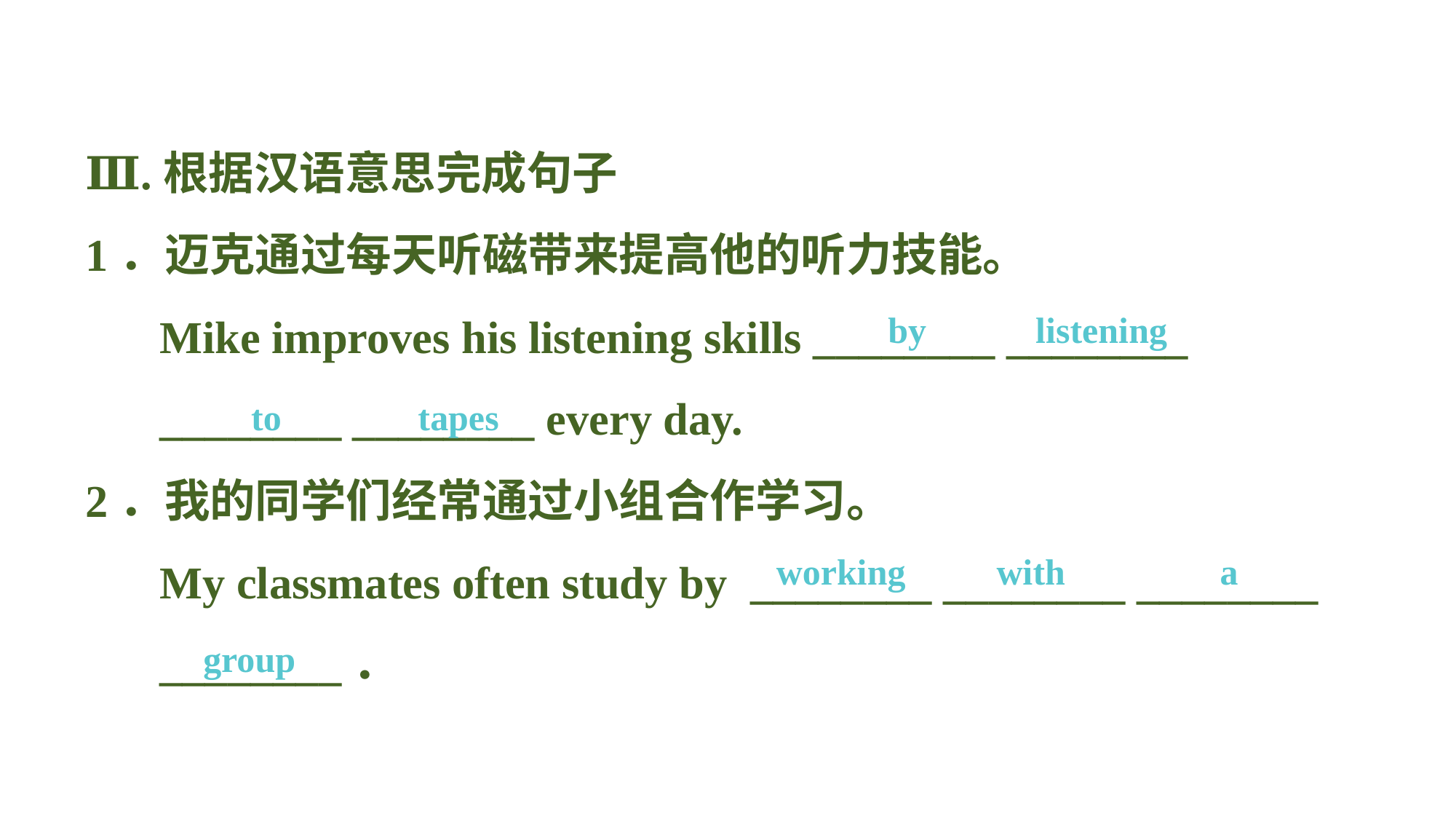

Ⅲ.根据汉语意思完成句子
1．迈克通过每天听磁带来提高他的听力技能。
Mike improves his listening skills ________ ________ ________ ________ every day.
2．我的同学们经常通过小组合作学习。
My classmates often study by  ________ ________ ________ ________．
                                                                              by            listening
        to               tapes
                                                                working          with                 a
 group